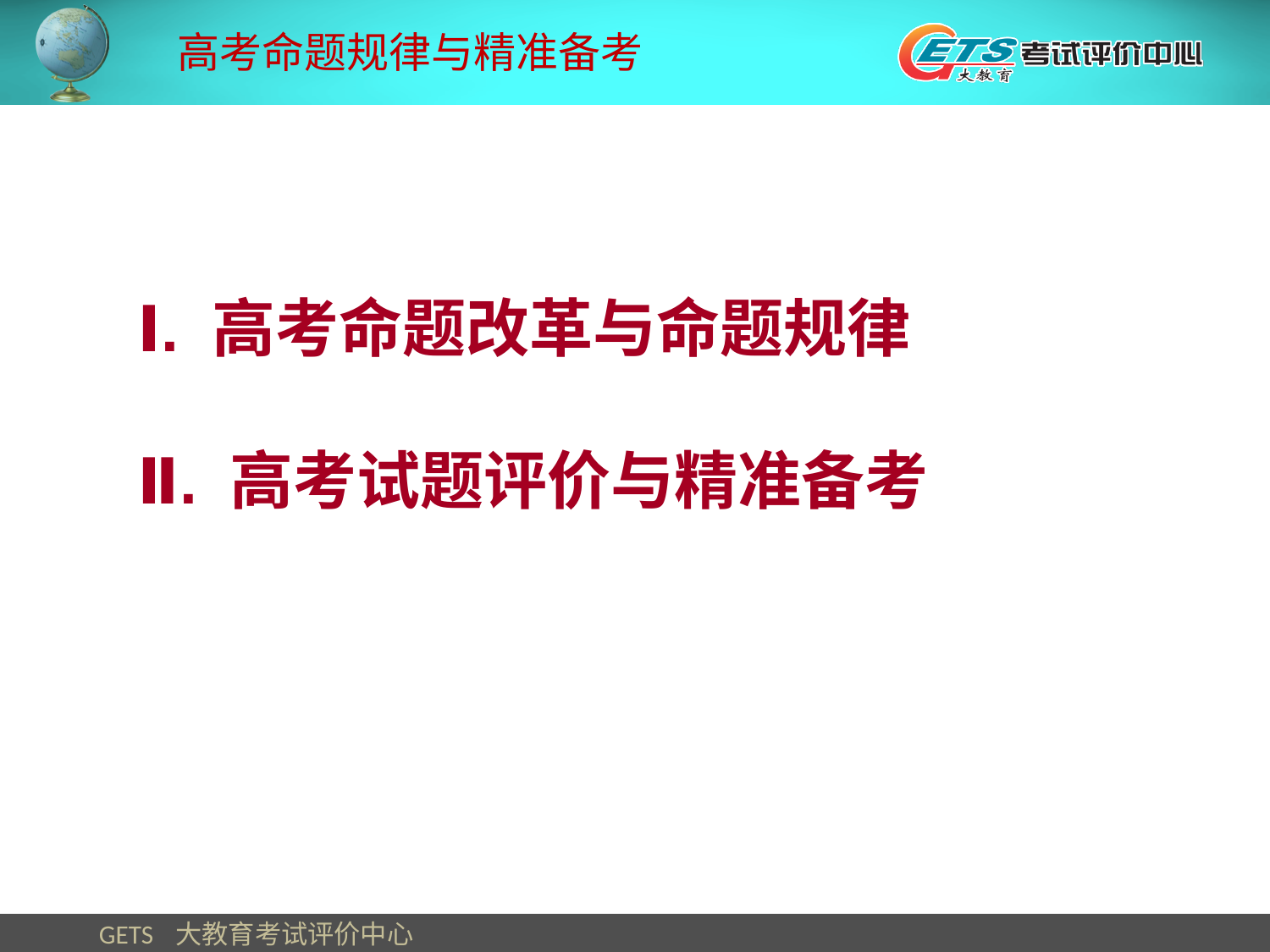

高考命题规律与精准备考
Ⅰ. 高考命题改革与命题规律
Ⅱ. 高考试题评价与精准备考